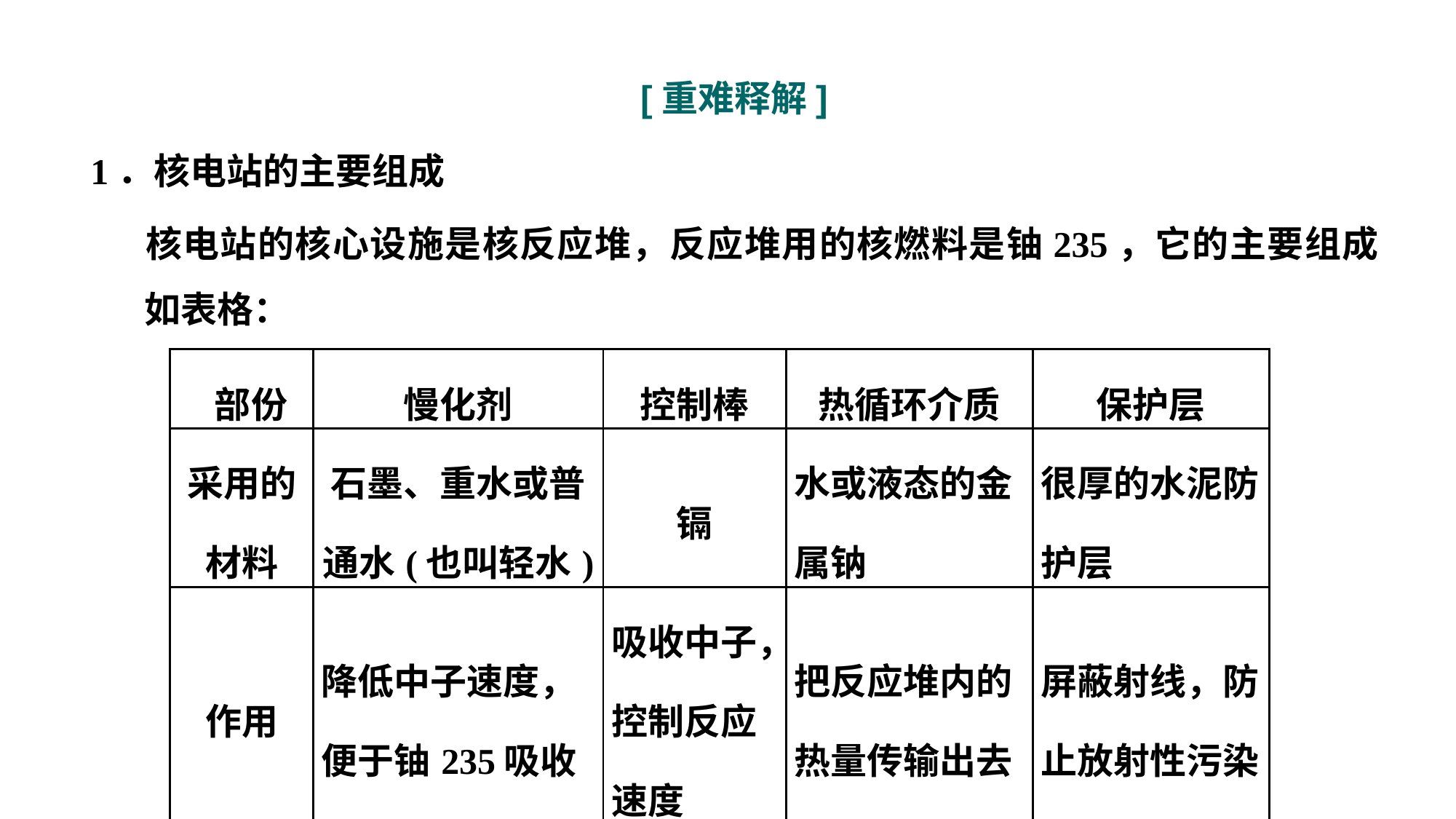

[重难释解]
1．核电站的主要组成
	核电站的核心设施是核反应堆，反应堆用的核燃料是铀235，它的主要组成如表格：

| 部份 | 慢化剂 | 控制棒 | 热循环介质 | 保护层 |
| --- | --- | --- | --- | --- |
| 采用的 材料 | 石墨、重水或普通水(也叫轻水) | 镉 | 水或液态的金属钠 | 很厚的水泥防护层 |
| 作用 | 降低中子速度，便于铀235吸收 | 吸收中子，控制反应速度 | 把反应堆内的热量传输出去 | 屏蔽射线，防止放射性污染 |